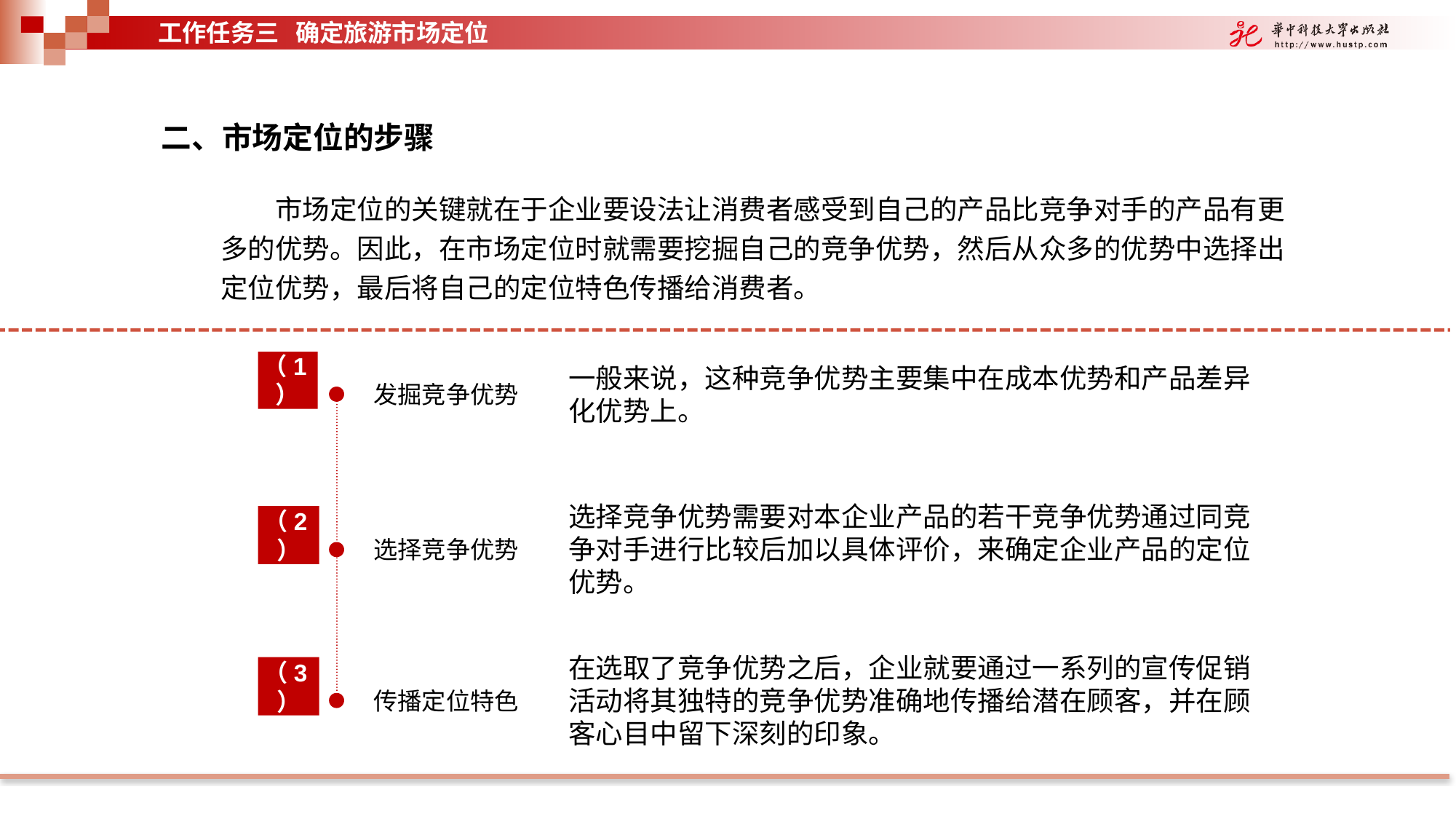

工作任务三   确定旅游市场定位
二、市场定位的步骤
市场定位的关键就在于企业要设法让消费者感受到自己的产品比竞争对手的产品有更多的优势。因此，在市场定位时就需要挖掘自己的竞争优势，然后从众多的优势中选择出定位优势，最后将自己的定位特色传播给消费者。

一般来说，这种竞争优势主要集中在成本优势和产品差异化优势上。
发掘竞争优势
（1）

选择竞争优势
（2）

传播定位特色
（3）

选择竞争优势需要对本企业产品的若干竞争优势通过同竞争对手进行比较后加以具体评价，来确定企业产品的定位优势。
在选取了竞争优势之后，企业就要通过一系列的宣传促销活动将其独特的竞争优势准确地传播给潜在顾客，并在顾客心目中留下深刻的印象。